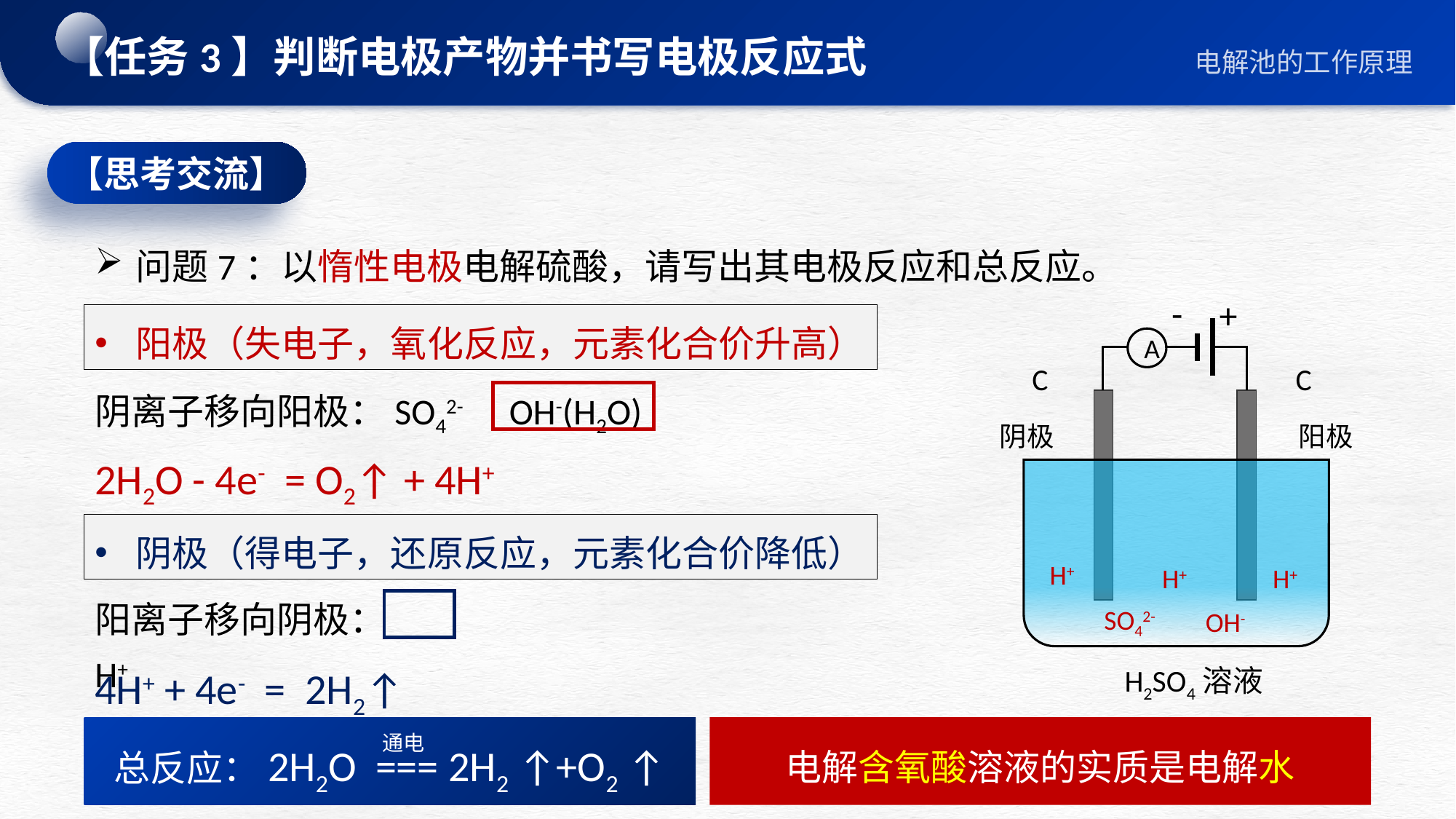

【任务3】判断电极产物并书写电极反应式
【思考交流】
问题7：以惰性电极电解硫酸，请写出其电极反应和总反应。
-
+
A
C
C

阴极
阳极

H+
H+
H+
SO42-
OH-
H2SO4溶液
阳极（失电子，氧化反应，元素化合价升高）
阴离子移向阳极：SO42-      OH-(H2O)

2H2O - 4e-  = O2↑ + 4H+
阴极（得电子，还原反应，元素化合价降低）
阳离子移向阴极：  H+

4H+ + 4e-  =  2H2↑
总反应：2H2O  === 2H2 ↑+O2 ↑
通电
电解含氧酸溶液的实质是电解水